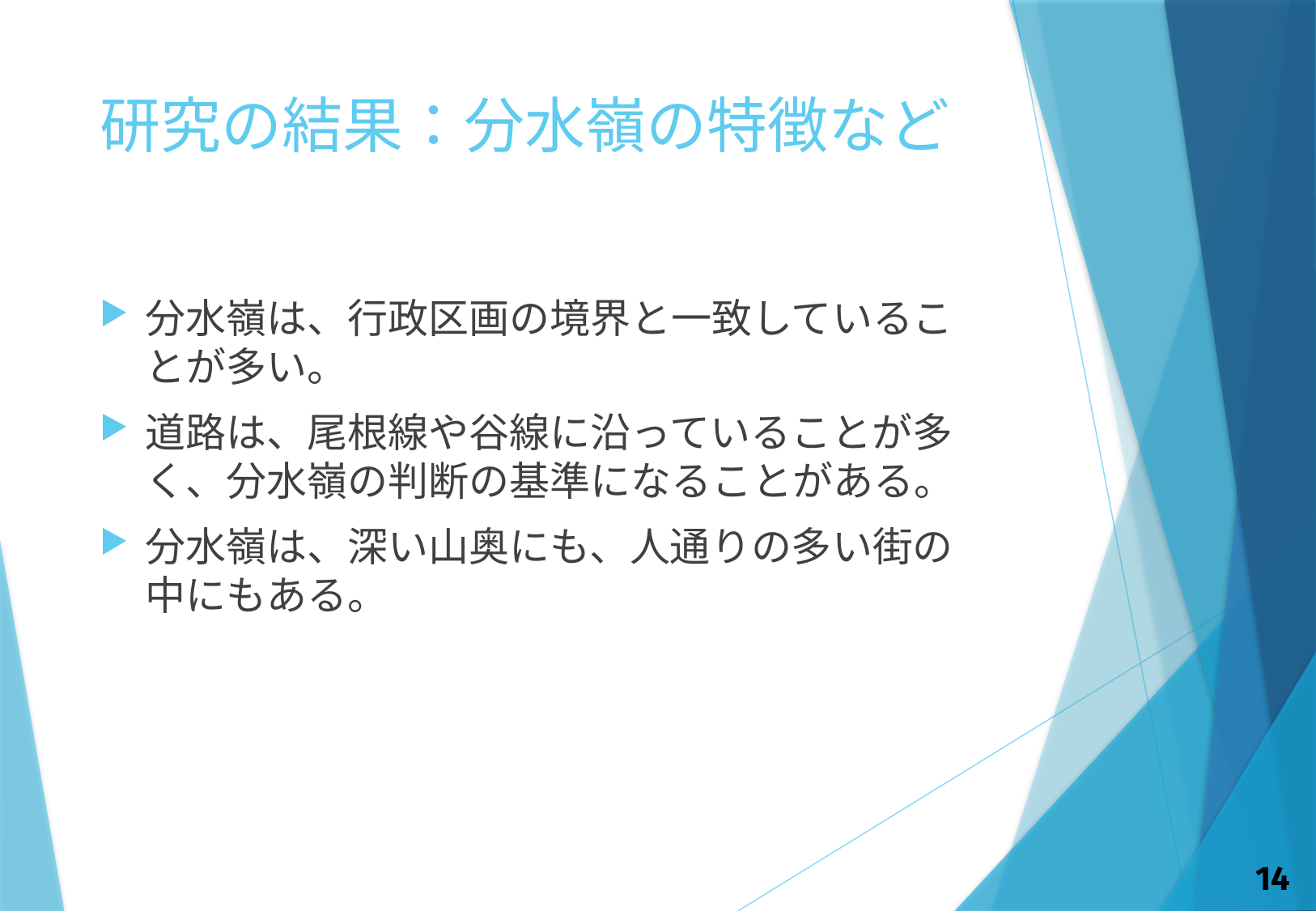

# 研究の結果：分水嶺の特徴など
分水嶺は、行政区画の境界と一致していることが多い。
道路は、尾根線や谷線に沿っていることが多く、分水嶺の判断の基準になることがある。
分水嶺は、深い山奥にも、人通りの多い街の中にもある。
14